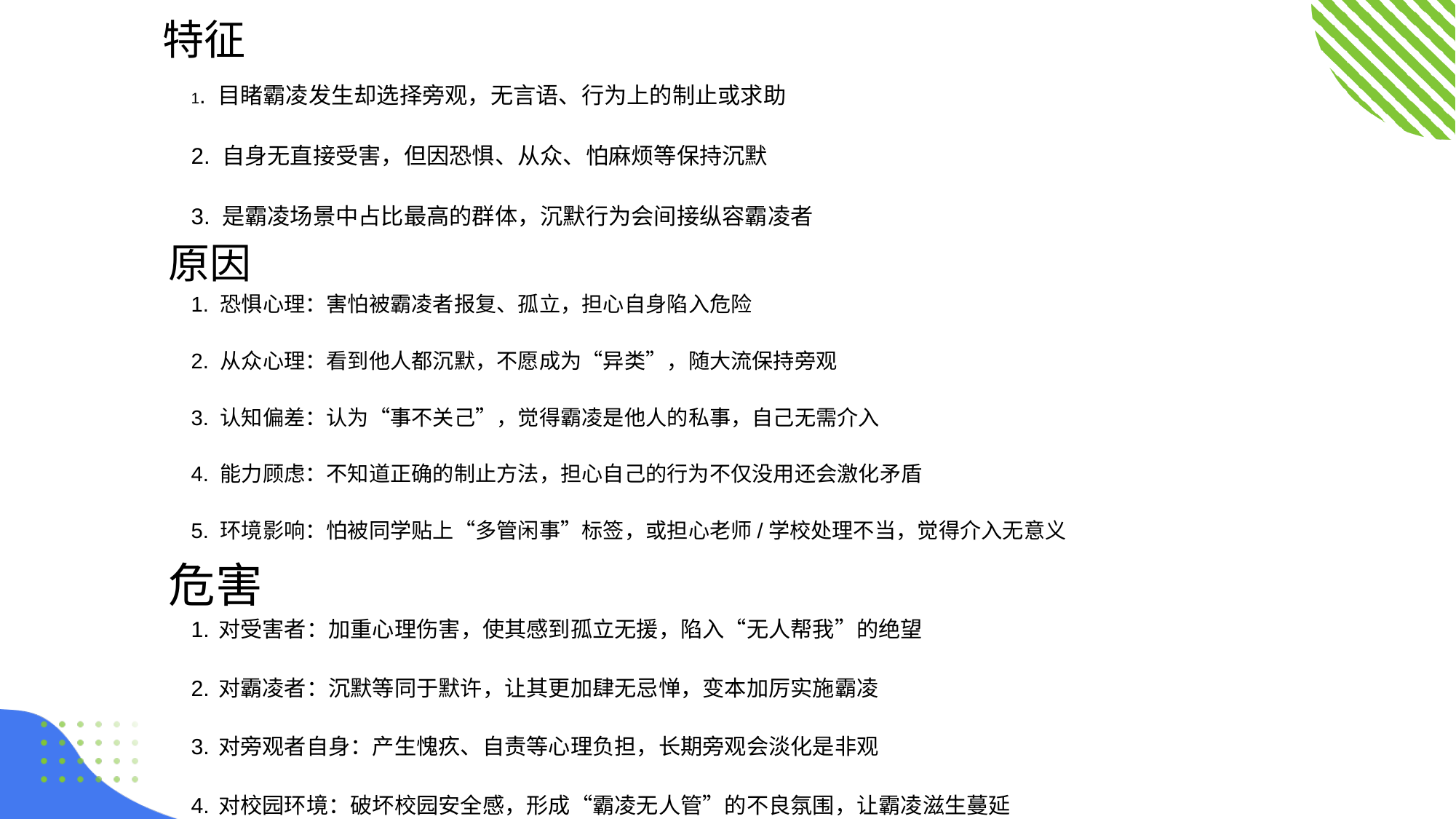

特征
1. 目睹霸凌发生却选择旁观，无言语、行为上的制止或求助

2. 自身无直接受害，但因恐惧、从众、怕麻烦等保持沉默

3. 是霸凌场景中占比最高的群体，沉默行为会间接纵容霸凌者

原因

1. 恐惧心理：害怕被霸凌者报复、孤立，担心自身陷入危险

2. 从众心理：看到他人都沉默，不愿成为“异类”，随大流保持旁观

3. 认知偏差：认为“事不关己”，觉得霸凌是他人的私事，自己无需介入

4. 能力顾虑：不知道正确的制止方法，担心自己的行为不仅没用还会激化矛盾

5. 环境影响：怕被同学贴上“多管闲事”标签，或担心老师/学校处理不当，觉得介入无意义
危害
1. 对受害者：加重心理伤害，使其感到孤立无援，陷入“无人帮我”的绝望

2. 对霸凌者：沉默等同于默许，让其更加肆无忌惮，变本加厉实施霸凌

3. 对旁观者自身：产生愧疚、自责等心理负担，长期旁观会淡化是非观

4. 对校园环境：破坏校园安全感，形成“霸凌无人管”的不良氛围，让霸凌滋生蔓延